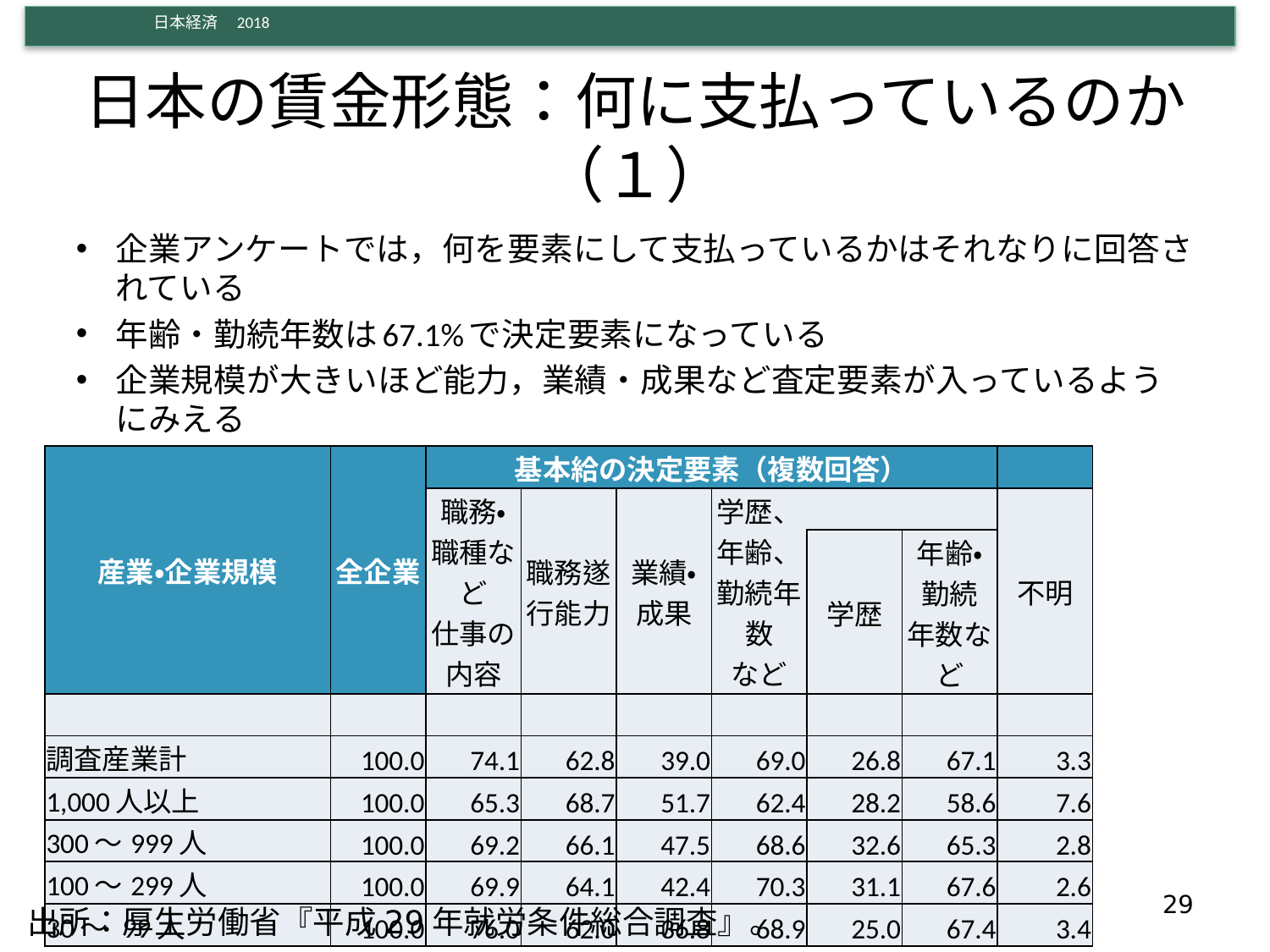

# 日本の賃金形態：何に支払っているのか（１）
企業アンケートでは，何を要素にして支払っているかはそれなりに回答されている
年齢・勤続年数は67.1%で決定要素になっている
企業規模が大きいほど能力，業績・成果など査定要素が入っているようにみえる

| 産業・企業規模 | 全企業 | 基本給の決定要素（複数回答） |  |  |  |  |  |  |
| --- | --- | --- | --- | --- | --- | --- | --- | --- |
|  |  | 職務・ 職種など 仕事の 内容 | 職務遂行能力 | 業績・ 成果 | 学歴、 年齢、 勤続年数 など |  |  | 不明 |
|  |  |  |  |  |  | 学歴 | 年齢・ 勤続 年数など |  |
|  |  |  |  |  |  |  |  |  |
| 調査産業計 | 100.0 | 74.1 | 62.8 | 39.0 | 69.0 | 26.8 | 67.1 | 3.3 |
| 1,000人以上 | 100.0 | 65.3 | 68.7 | 51.7 | 62.4 | 28.2 | 58.6 | 7.6 |
| 300～999人 | 100.0 | 69.2 | 66.1 | 47.5 | 68.6 | 32.6 | 65.3 | 2.8 |
| 100～299人 | 100.0 | 69.9 | 64.1 | 42.4 | 70.3 | 31.1 | 67.6 | 2.6 |
| 30～ 99人 | 100.0 | 76.0 | 62.0 | 36.8 | 68.9 | 25.0 | 67.4 | 3.4 |
29
出所：厚生労働省『平成29年就労条件総合調査』。